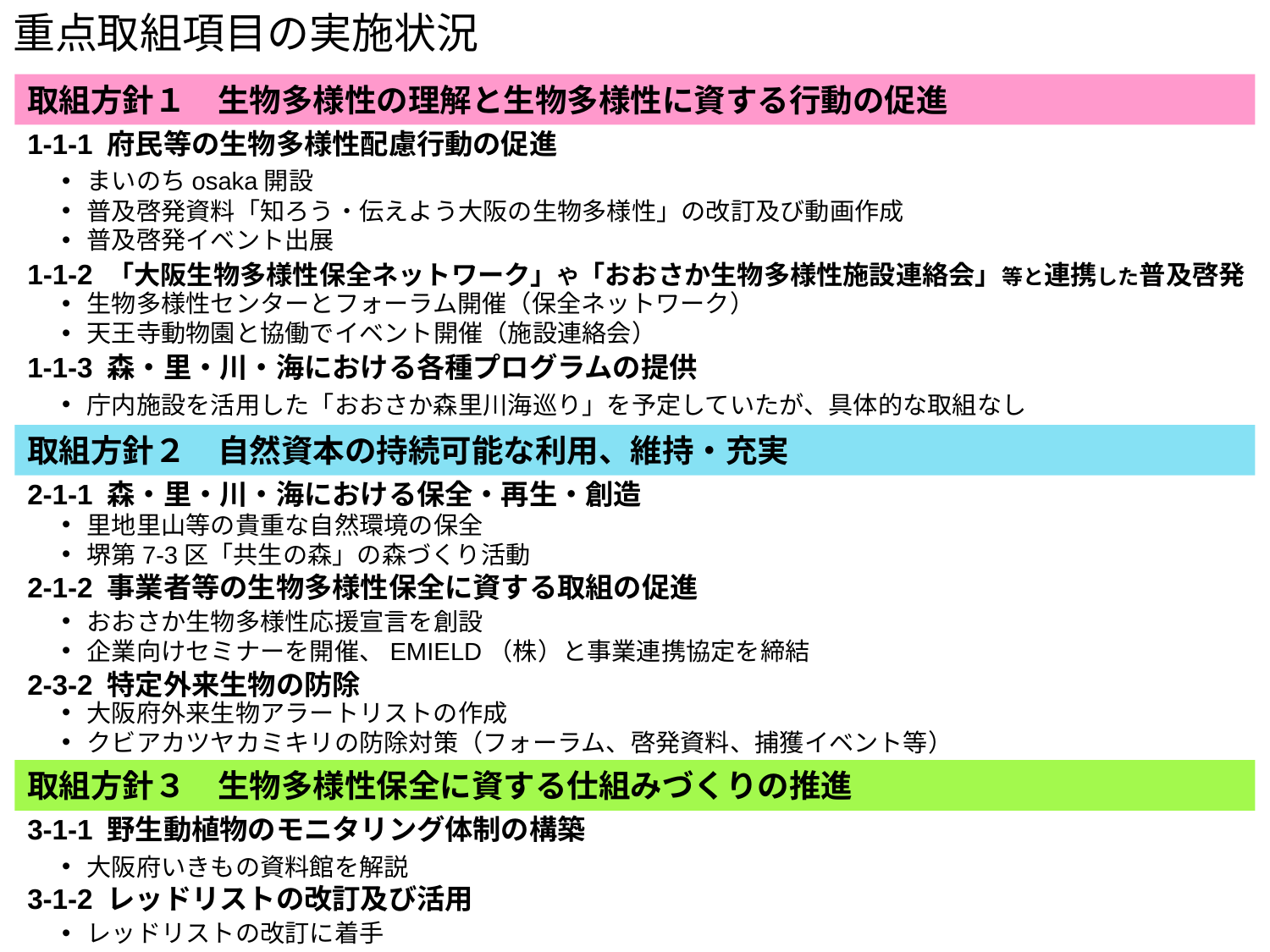

# 重点取組項目の実施状況
取組方針１　生物多様性の理解と生物多様性に資する行動の促進
1-1-1 府民等の生物多様性配慮行動の促進
まいのちosaka開設
普及啓発資料「知ろう・伝えよう大阪の生物多様性」の改訂及び動画作成
普及啓発イベント出展
1-1-2 「大阪生物多様性保全ネットワーク」や「おおさか生物多様性施設連絡会」等と連携した普及啓発
生物多様性センターとフォーラム開催（保全ネットワーク）
天王寺動物園と協働でイベント開催（施設連絡会）
1-1-3 森・里・川・海における各種プログラムの提供
庁内施設を活用した「おおさか森里川海巡り」を予定していたが、具体的な取組なし
取組方針２　自然資本の持続可能な利用、維持・充実
2-1-1 森・里・川・海における保全・再生・創造
里地里山等の貴重な自然環境の保全
堺第7‐3区「共生の森」の森づくり活動
2-1-2 事業者等の生物多様性保全に資する取組の促進
おおさか生物多様性応援宣言を創設
企業向けセミナーを開催、EMIELD（株）と事業連携協定を締結
2-3-2 特定外来生物の防除
大阪府外来生物アラートリストの作成
クビアカツヤカミキリの防除対策（フォーラム、啓発資料、捕獲イベント等）
取組方針３　生物多様性保全に資する仕組みづくりの推進
3-1-1 野生動植物のモニタリング体制の構築
大阪府いきもの資料館を解説
3-1-2 レッドリストの改訂及び活用
レッドリストの改訂に着手